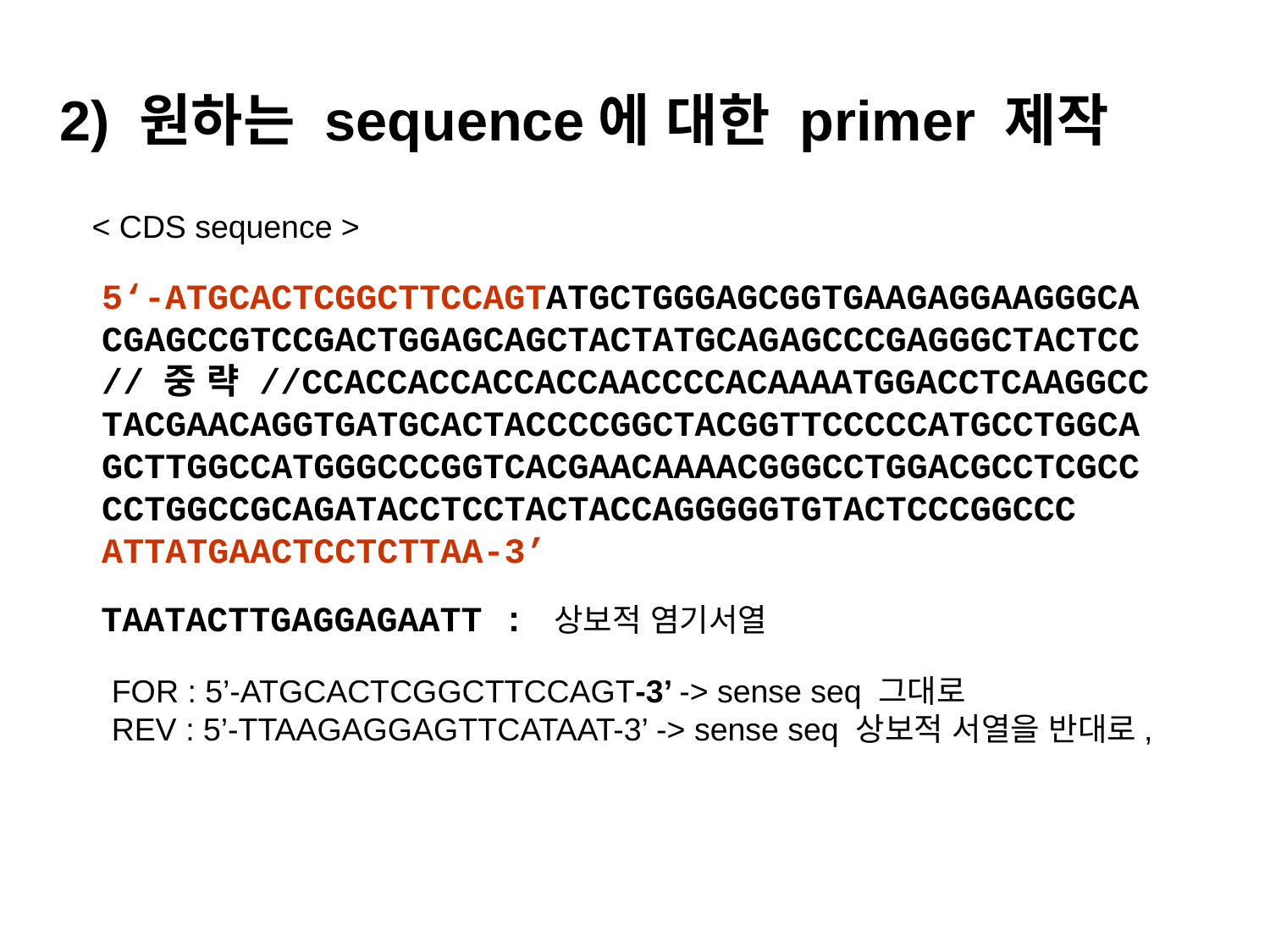

2) 원하는 sequence에 대한 primer 제작
< CDS sequence >
5‘-ATGCACTCGGCTTCCAGTATGCTGGGAGCGGTGAAGAGGAAGGGCA CGAGCCGTCCGACTGGAGCAGCTACTATGCAGAGCCCGAGGGCTACTCC //중략//CCACCACCACCACCAACCCCACAAAATGGACCTCAAGGCC TACGAACAGGTGATGCACTACCCCGGCTACGGTTCCCCCATGCCTGGCAGCTTGGCCATGGGCCCGGTCACGAACAAAACGGGCCTGGACGCCTCGCCCCTGGCCGCAGATACCTCCTACTACCAGGGGGTGTACTCCCGGCCC ATTATGAACTCCTCTTAA-3’
TAATACTTGAGGAGAATT : 상보적 염기서열
FOR : 5’-ATGCACTCGGCTTCCAGT-3’ -> sense seq 그대로
REV : 5’-TTAAGAGGAGTTCATAAT-3’ -> sense seq 상보적 서열을 반대로,